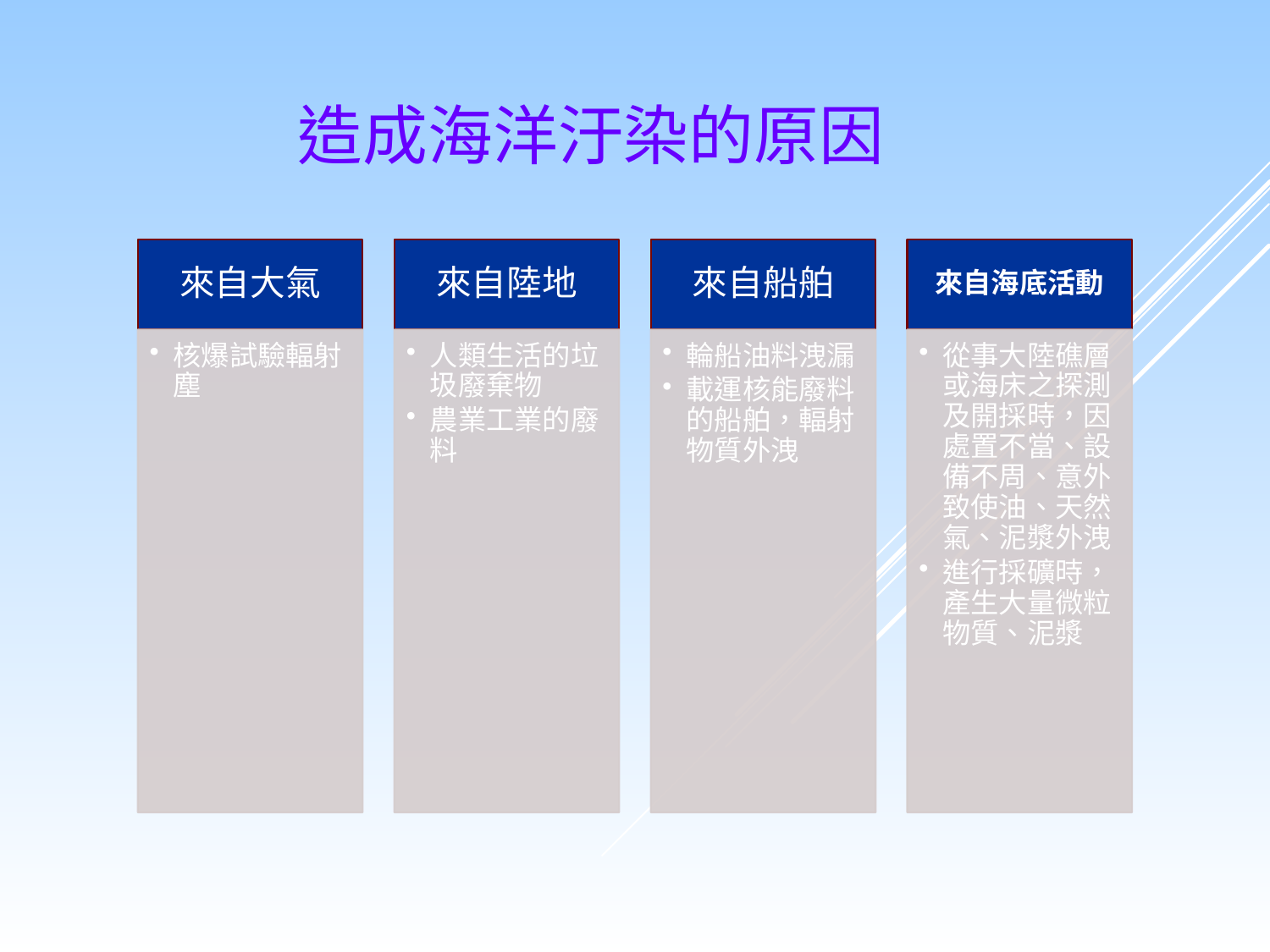

造成海洋汙染的原因
來自大氣
核爆試驗輻射塵
來自陸地
人類生活的垃圾廢棄物
農業工業的廢料
來自船舶
輪船油料洩漏
載運核能廢料的船舶，輻射物質外洩
來自海底活動
從事大陸礁層或海床之探測及開採時，因處置不當、設備不周、意外致使油、天然氣、泥漿外洩
進行採礦時，產生大量微粒物質、泥漿